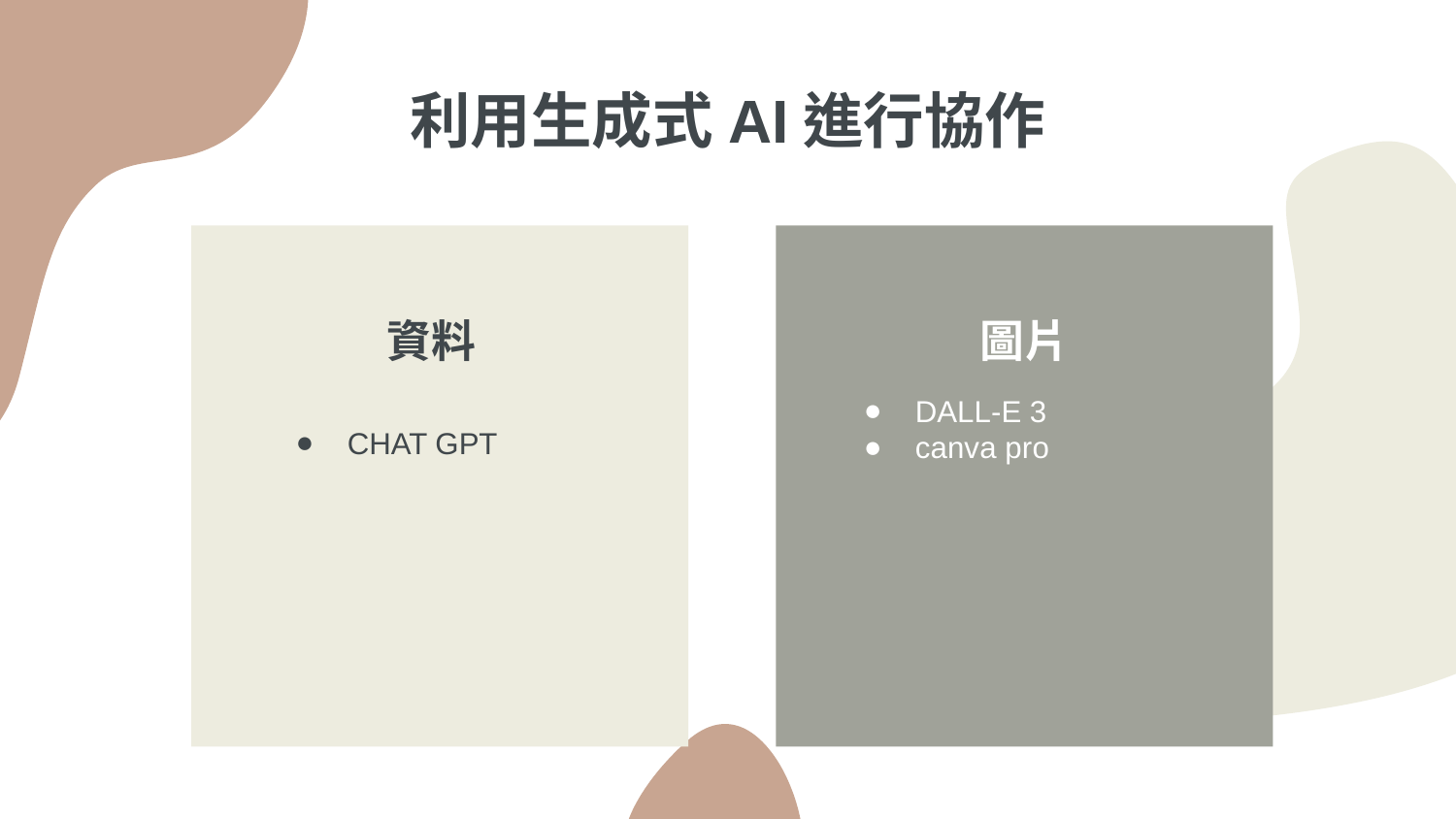

# 利用生成式AI進行協作

資料
圖片
DALL-E 3
canva pro
CHAT GPT